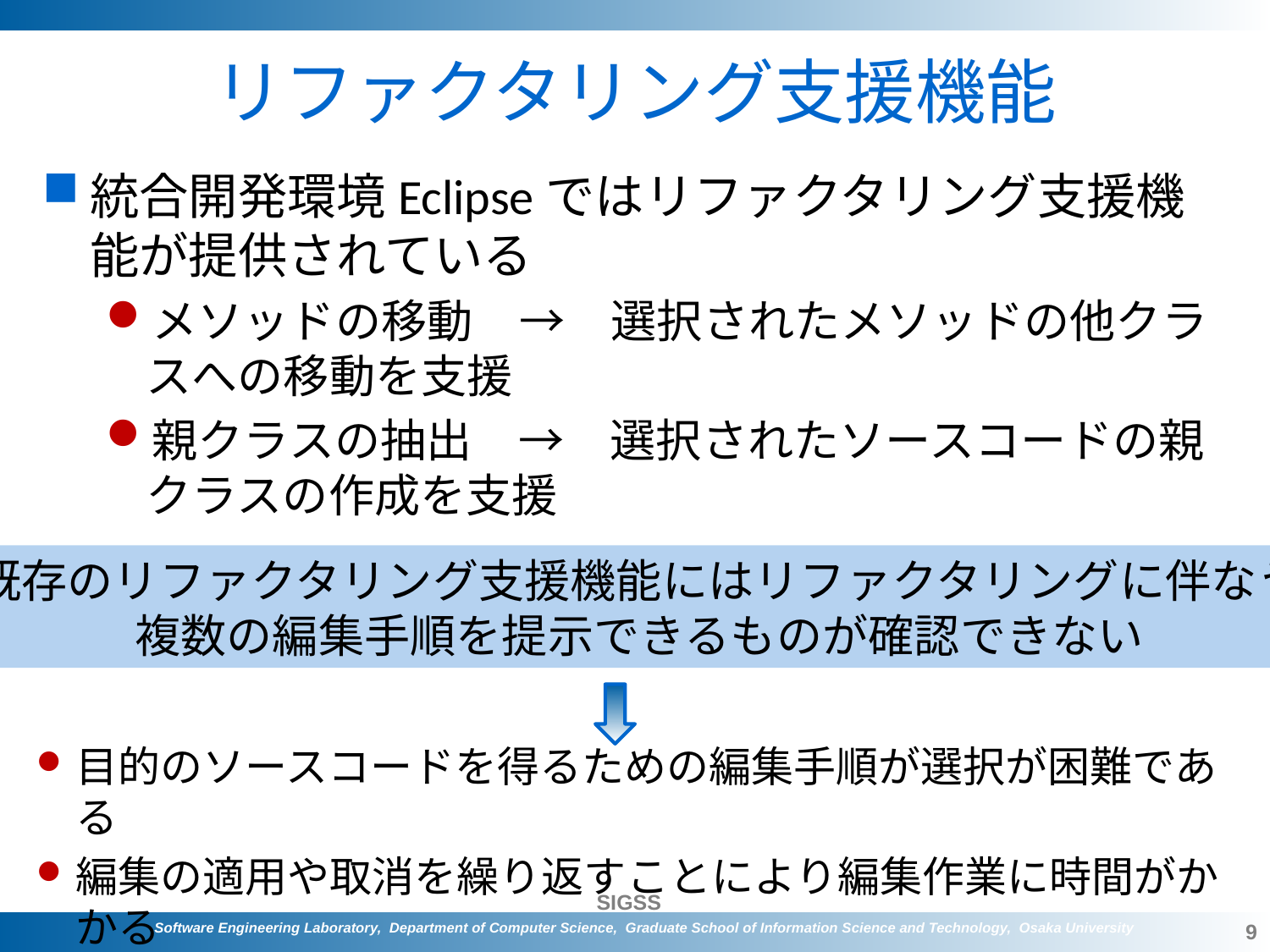

# リファクタリング支援機能
統合開発環境Eclipseではリファクタリング支援機能が提供されている
メソッドの移動　→　選択されたメソッドの他クラスへの移動を支援
親クラスの抽出　→　選択されたソースコードの親クラスの作成を支援
既存のリファクタリング支援機能にはリファクタリングに伴なう
複数の編集手順を提示できるものが確認できない

目的のソースコードを得るための編集手順が選択が困難である
編集の適用や取消を繰り返すことにより編集作業に時間がかかる

9
Software Engineering Laboratory,  Department of Computer Science,  Graduate School of Information Science and Technology,  Osaka University